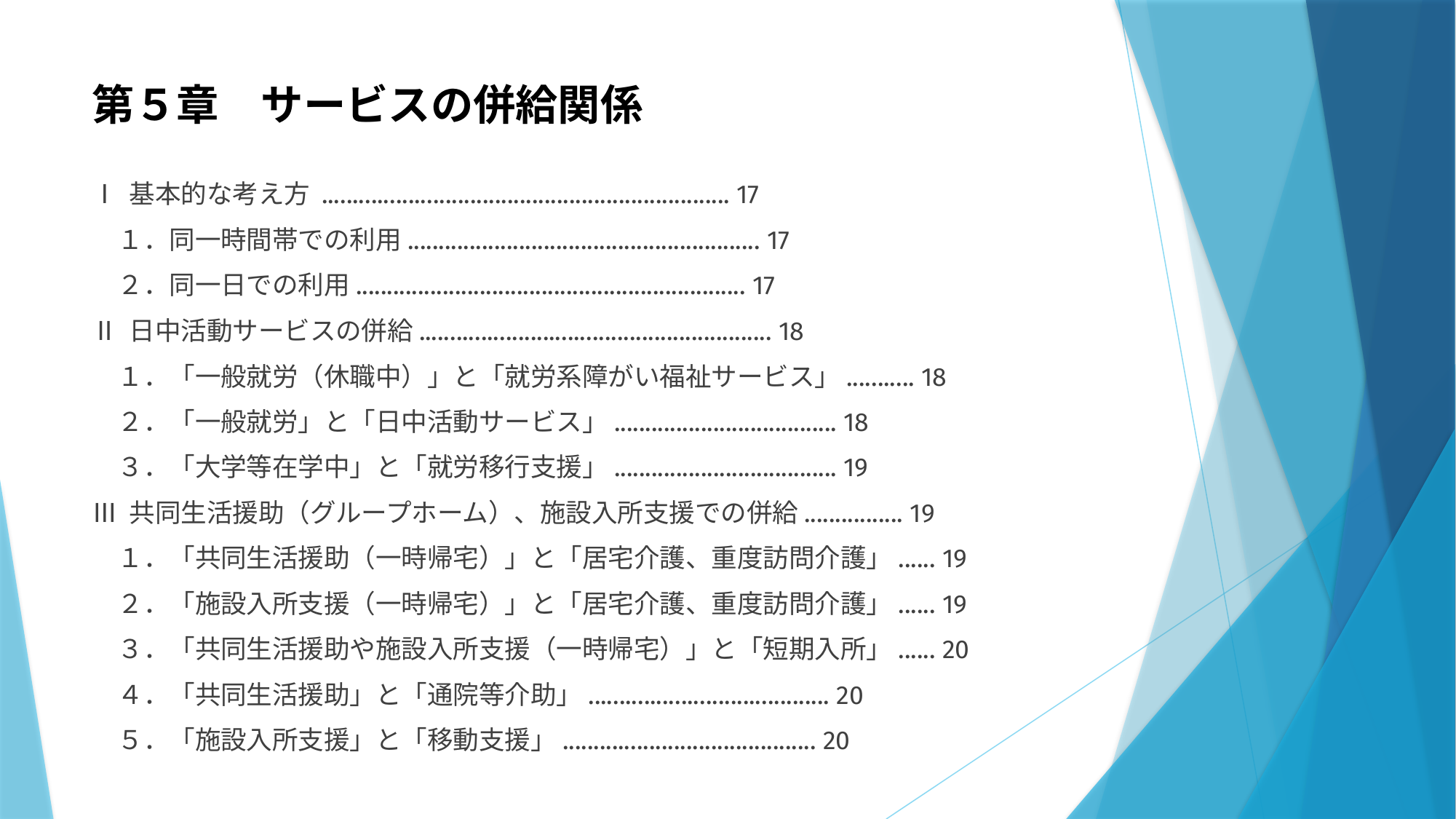

# 第５章　サービスの併給関係
Ⅰ 基本的な考え方 .................................................................. 17
　１．同一時間帯での利用......................................................... 17
　２．同一日での利用............................................................... 17
Ⅱ 日中活動サービスの併給......................................................... 18
　１．「一般就労（休職中）」と「就労系障がい福祉サービス」........... 18
　２．「一般就労」と「日中活動サービス」.................................... 18
　３．「大学等在学中」と「就労移行支援」.................................... 19
Ⅲ 共同生活援助（グループホーム）、施設入所支援での併給................ 19
　１．「共同生活援助（一時帰宅）」と「居宅介護、重度訪問介護」...... 19
　２．「施設入所支援（一時帰宅）」と「居宅介護、重度訪問介護」...... 19
　３．「共同生活援助や施設入所支援（一時帰宅）」と「短期入所」...... 20
　４．「共同生活援助」と「通院等介助」....................................... 20
　５．「施設入所支援」と「移動支援」......................................... 20